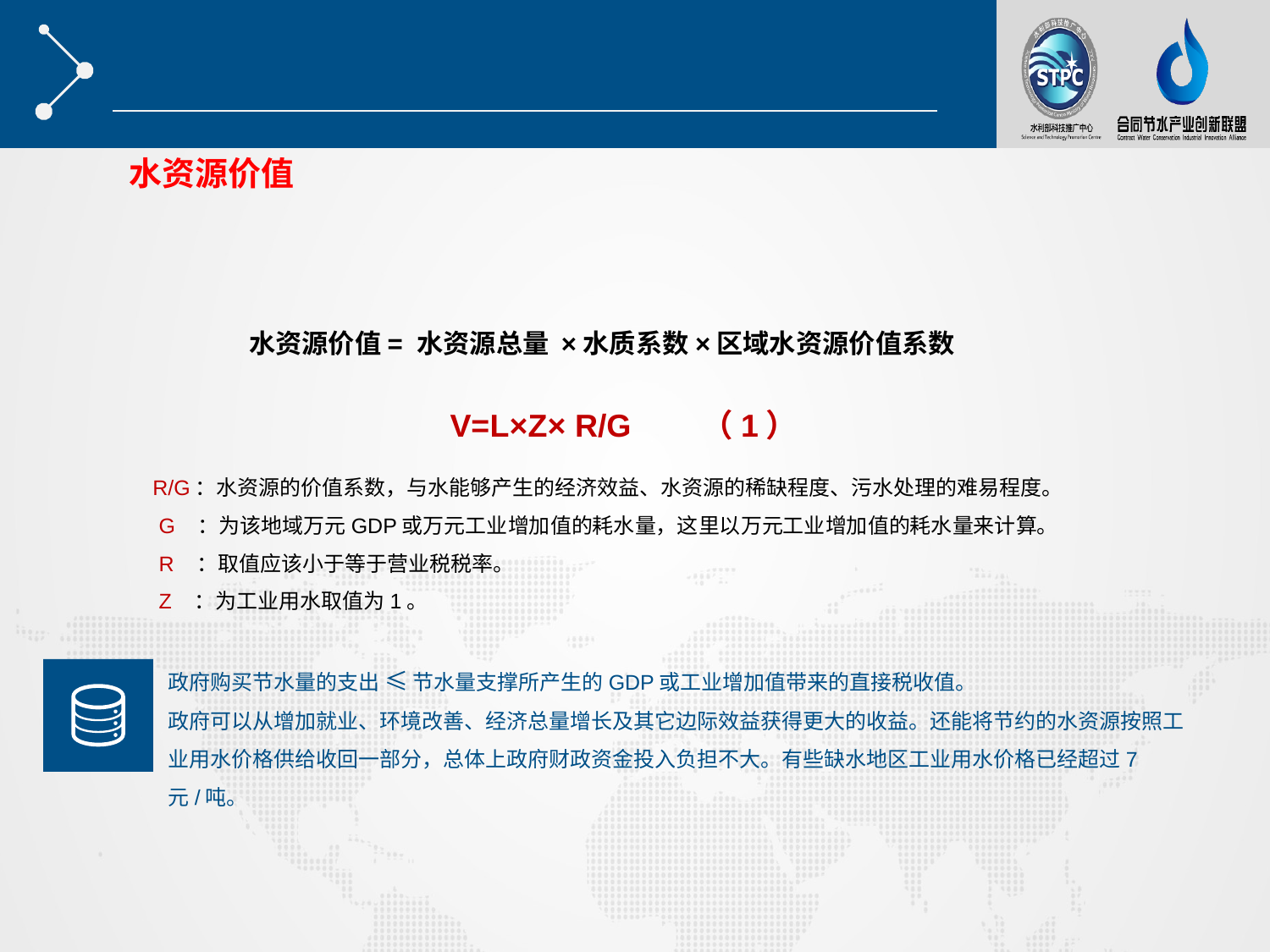

水资源价值
水资源价值= 水资源总量 ×水质系数×区域水资源价值系数
 V=L×Z× R/G       （1）
R/G：水资源的价值系数，与水能够产生的经济效益、水资源的稀缺程度、污水处理的难易程度。
 G   ：为该地域万元GDP或万元工业增加值的耗水量，这里以万元工业增加值的耗水量来计算。
 R   ：取值应该小于等于营业税税率。
 Z   ：为工业用水取值为1。
政府购买节水量的支出 ≤ 节水量支撑所产生的GDP或工业增加值带来的直接税收值。
政府可以从增加就业、环境改善、经济总量增长及其它边际效益获得更大的收益。还能将节约的水资源按照工业用水价格供给收回一部分，总体上政府财政资金投入负担不大。有些缺水地区工业用水价格已经超过7元/吨。